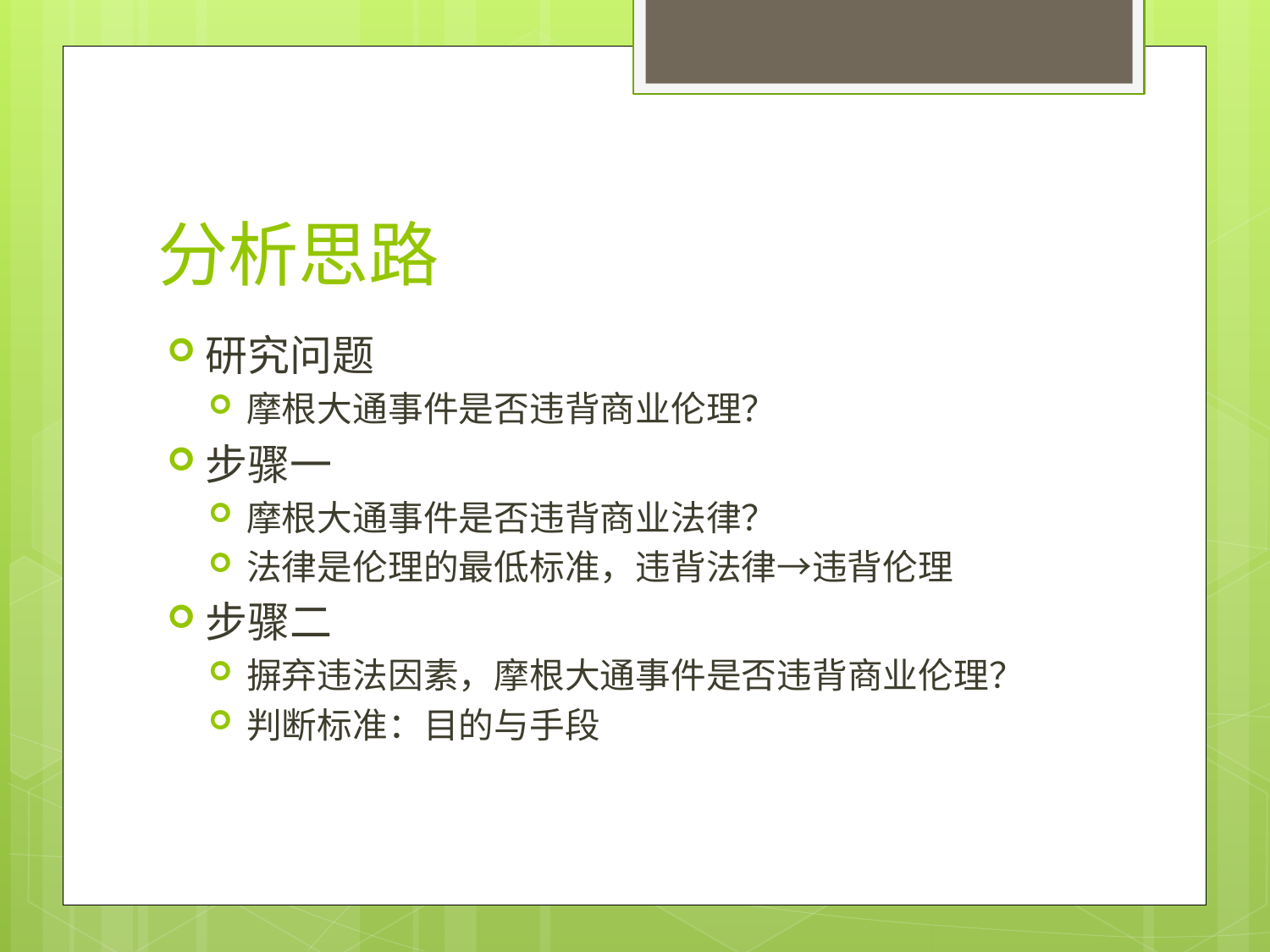

# 分析思路
研究问题
摩根大通事件是否违背商业伦理？
步骤一
摩根大通事件是否违背商业法律？
法律是伦理的最低标准，违背法律→违背伦理
步骤二
摒弃违法因素，摩根大通事件是否违背商业伦理？
判断标准：目的与手段